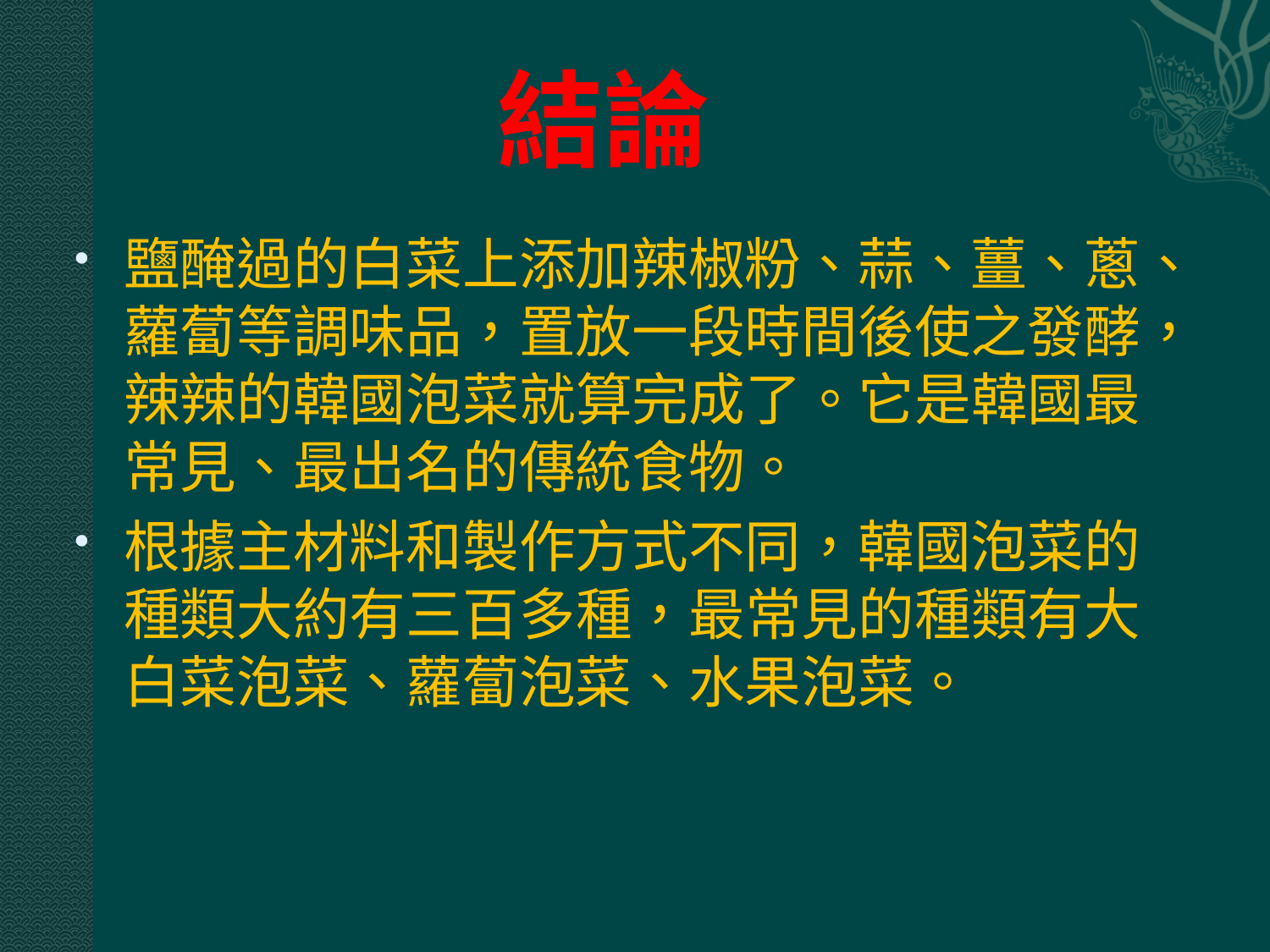

# 結論
鹽醃過的白菜上添加辣椒粉、蒜、薑、蔥、蘿蔔等調味品，置放一段時間後使之發酵，辣辣的韓國泡菜就算完成了。它是韓國最常見、最出名的傳統食物。
根據主材料和製作方式不同，韓國泡菜的種類大約有三百多種，最常見的種類有大白菜泡菜、蘿蔔泡菜、水果泡菜。